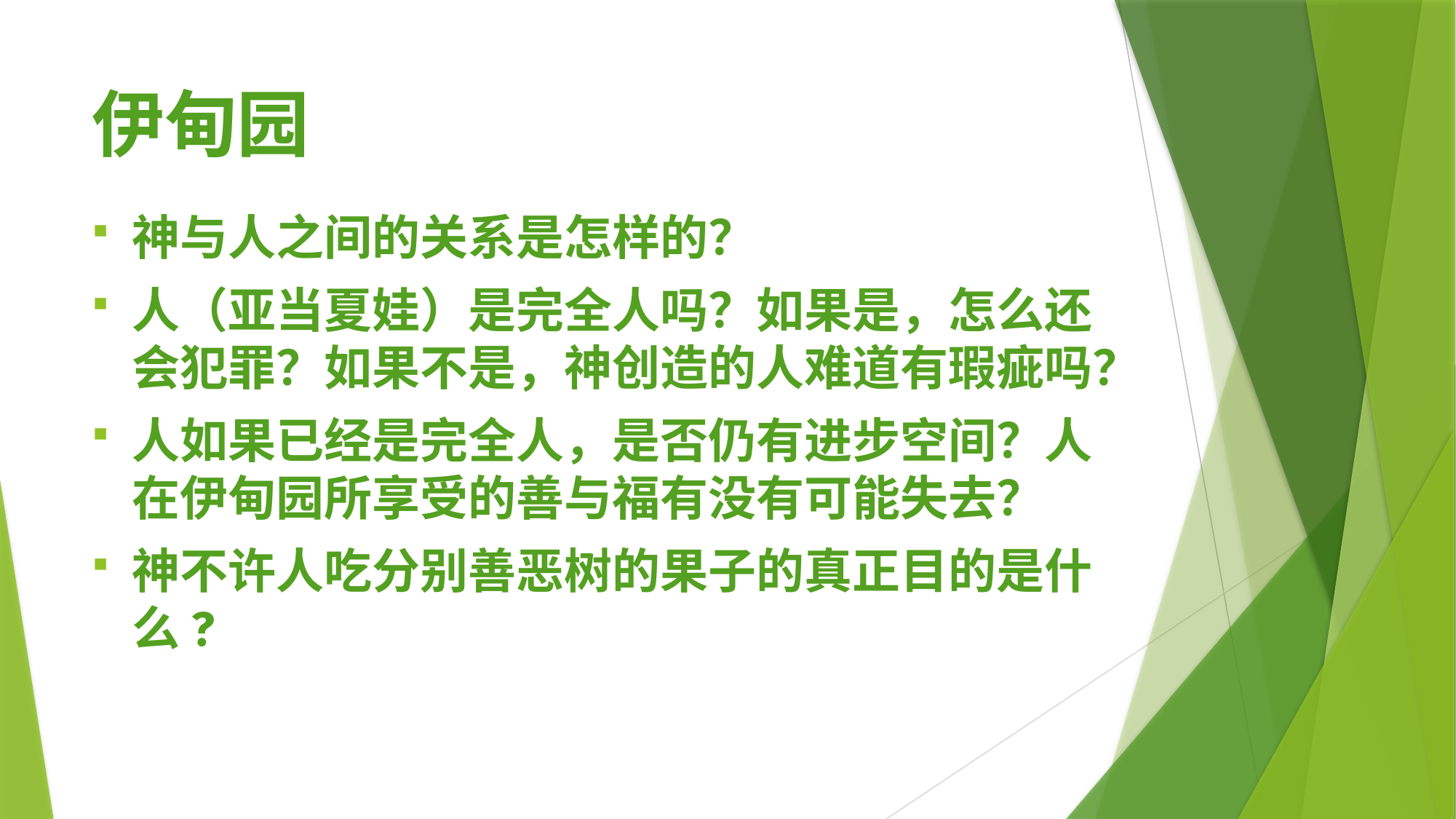

# 伊甸园
神与人之间的关系是怎样的？
人（亚当夏娃）是完全人吗？如果是，怎么还会犯罪？如果不是，神创造的人难道有瑕疵吗？
人如果已经是完全人，是否仍有进步空间？人在伊甸园所享受的善与福有没有可能失去？
神不许人吃分别善恶树的果子的真正目的是什么?